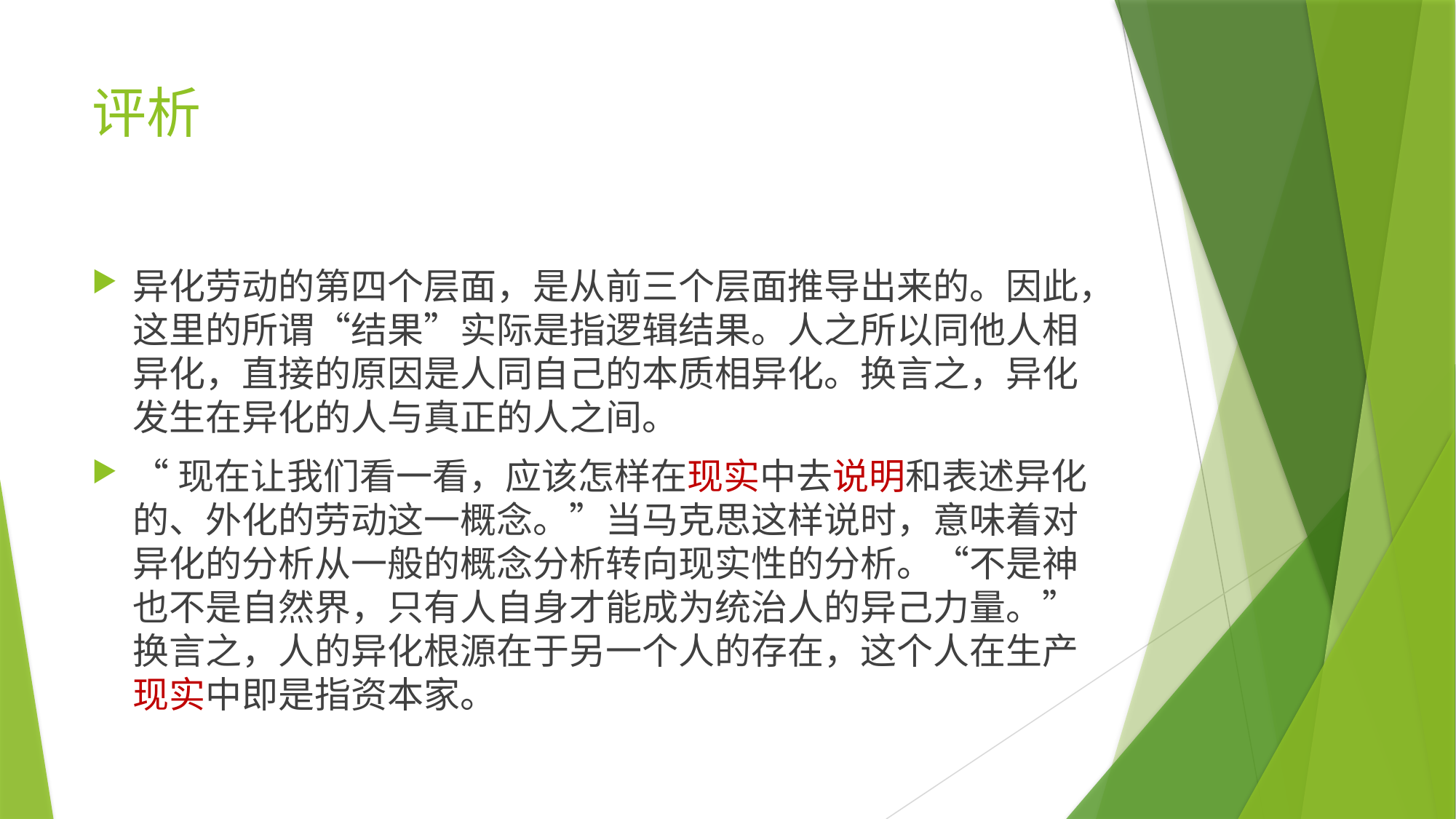

# 评析
异化劳动的第四个层面，是从前三个层面推导出来的。因此，这里的所谓“结果”实际是指逻辑结果。人之所以同他人相异化，直接的原因是人同自己的本质相异化。换言之，异化发生在异化的人与真正的人之间。
“现在让我们看一看，应该怎样在现实中去说明和表述异化的、外化的劳动这一概念。”当马克思这样说时，意味着对异化的分析从一般的概念分析转向现实性的分析。“不是神也不是自然界，只有人自身才能成为统治人的异己力量。”换言之，人的异化根源在于另一个人的存在，这个人在生产现实中即是指资本家。